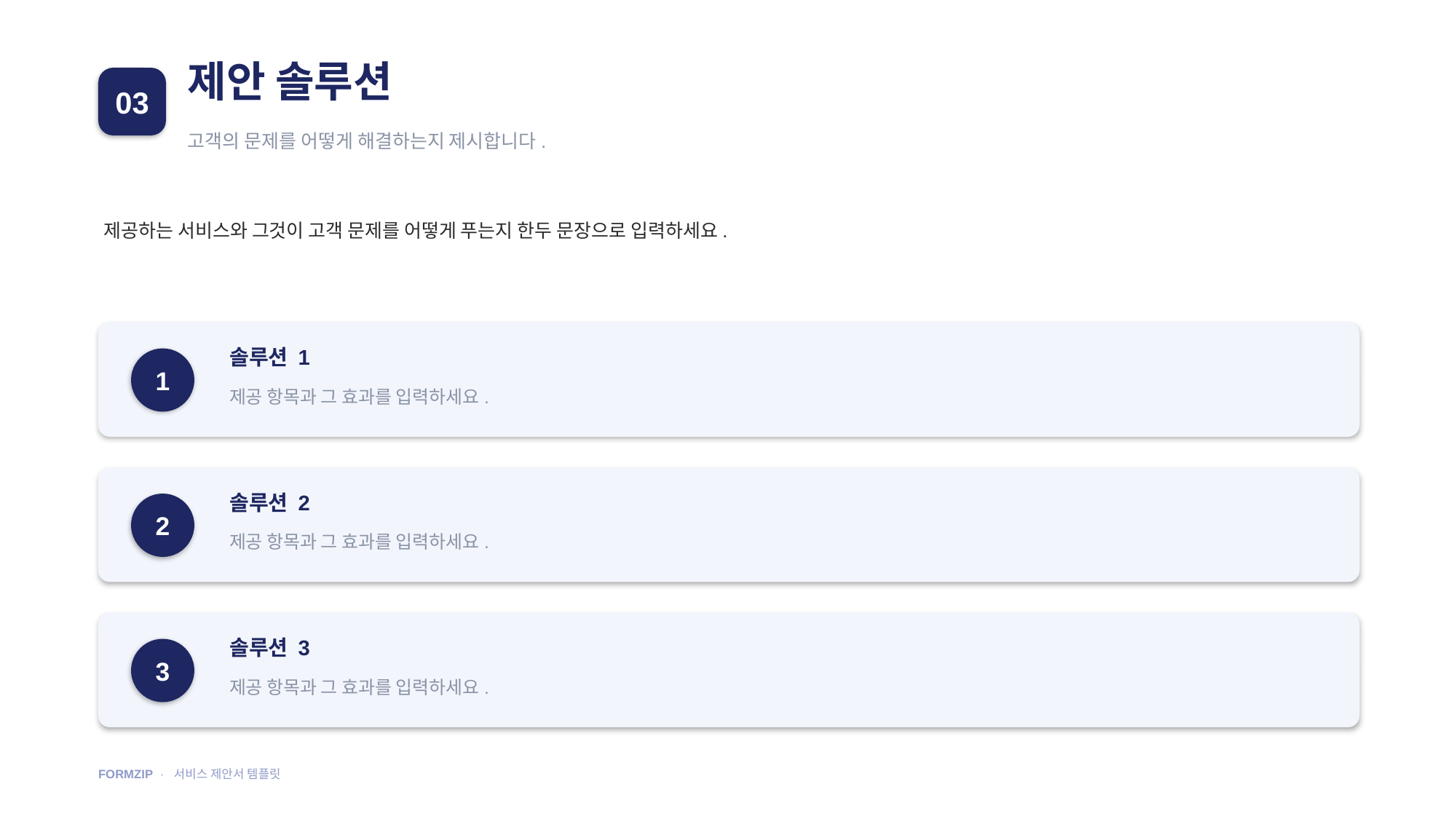

제안 솔루션
03
고객의 문제를 어떻게 해결하는지 제시합니다.
제공하는 서비스와 그것이 고객 문제를 어떻게 푸는지 한두 문장으로 입력하세요.

솔루션 1
1
제공 항목과 그 효과를 입력하세요.

솔루션 2
2
제공 항목과 그 효과를 입력하세요.

솔루션 3
3
제공 항목과 그 효과를 입력하세요.
FORMZIP  ·  서비스 제안서 템플릿